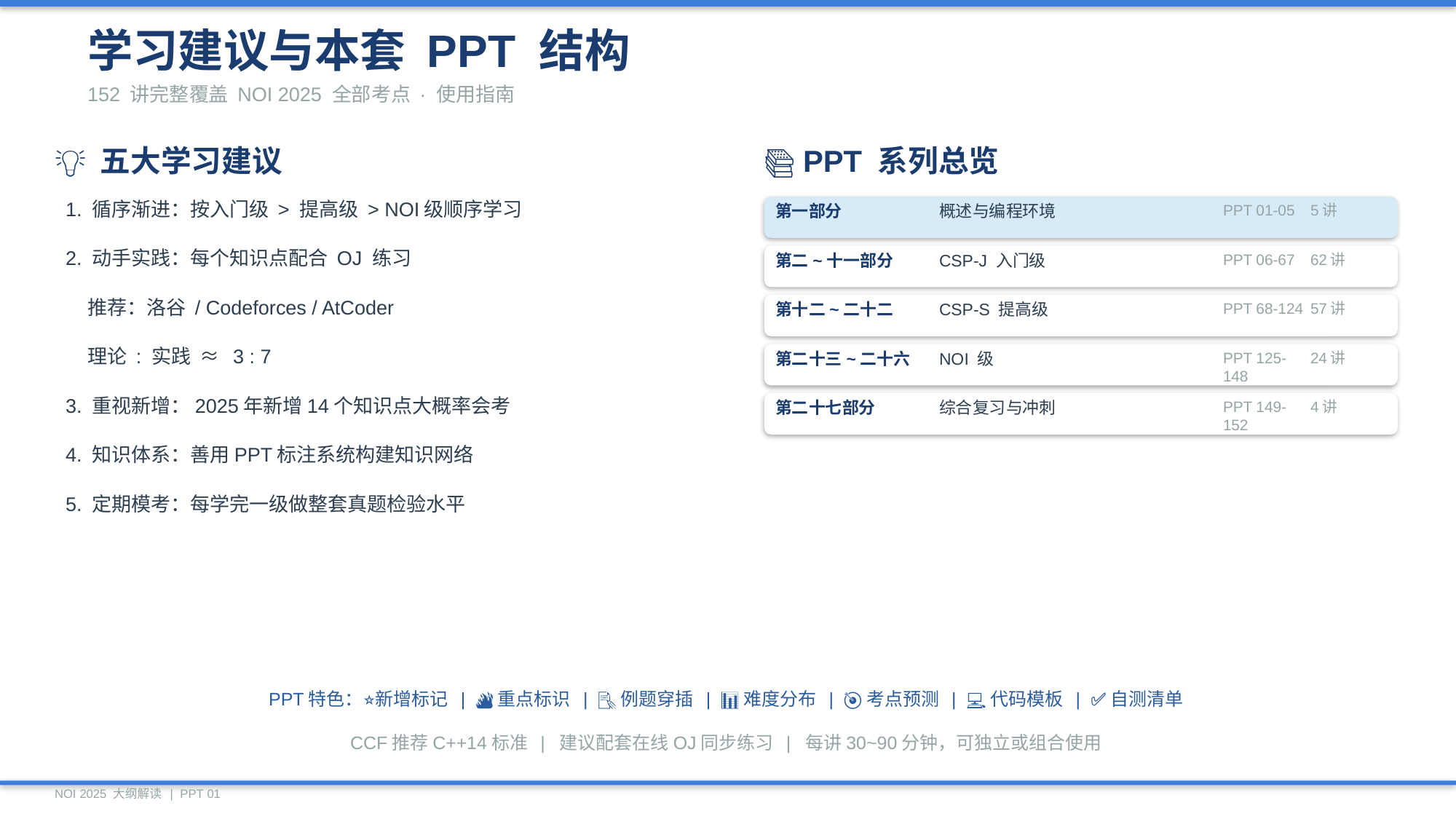

学习建议与本套 PPT 结构
152 讲完整覆盖 NOI 2025 全部考点 · 使用指南
💡 五大学习建议
📚 PPT 系列总览
1. 循序渐进：按入门级 > 提高级 > NOI级顺序学习

第一部分
概述与编程环境
PPT 01-05
5讲
2. 动手实践：每个知识点配合 OJ 练习

第二~十一部分
CSP-J 入门级
PPT 06-67
62讲
    推荐：洛谷 / Codeforces / AtCoder

第十二~二十二
CSP-S 提高级
PPT 68-124
57讲
    理论 : 实践  ≈  3 : 7

第二十三~二十六
NOI 级
PPT 125-148
24讲
3. 重视新增：2025年新增14个知识点大概率会考

第二十七部分
综合复习与冲刺
PPT 149-152
4讲
4. 知识体系：善用PPT标注系统构建知识网络
5. 定期模考：每学完一级做整套真题检验水平
PPT特色：⭐新增标记  |  🔥重点标识  |  📝例题穿插  |  📊难度分布  |  🎯考点预测  |  💻代码模板  |  ✅自测清单
CCF推荐C++14标准  |  建议配套在线OJ同步练习  |  每讲30~90分钟，可独立或组合使用

NOI 2025 大纲解读  |  PPT 01